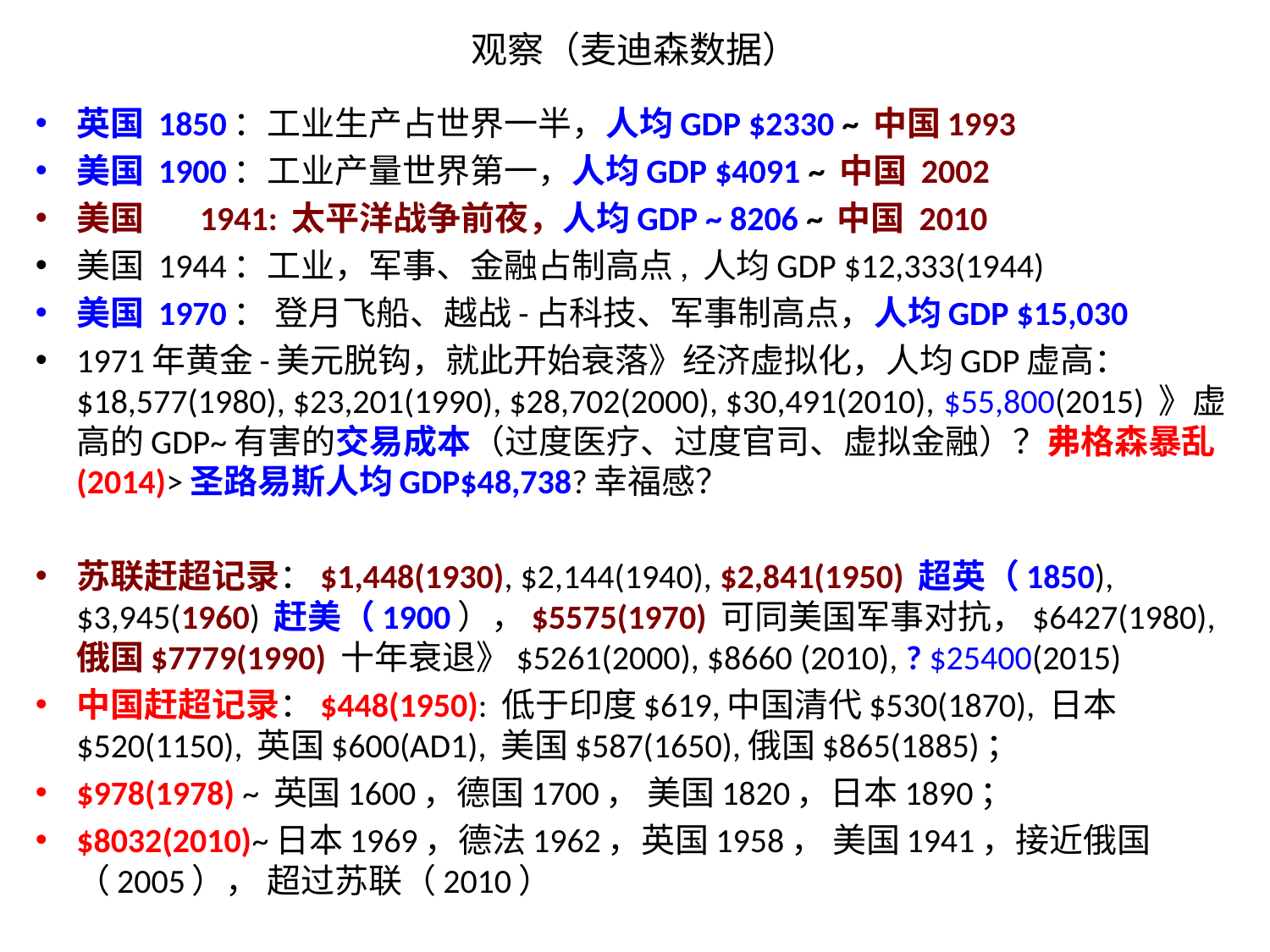

# 观察（麦迪森数据）
英国 1850：工业生产占世界一半，人均GDP $2330 ~ 中国1993
美国 1900：工业产量世界第一，人均GDP $4091 ~ 中国 2002
美国	  1941: 太平洋战争前夜，人均GDP ~ 8206 ~ 中国 2010
美国 1944：工业，军事、金融占制高点, 人均GDP $12,333(1944)
美国 1970： 登月飞船、越战-占科技、军事制高点，人均GDP $15,030
1971年黄金-美元脱钩，就此开始衰落》经济虚拟化，人均GDP虚高：$18,577(1980), $23,201(1990), $28,702(2000), $30,491(2010), $55,800(2015) 》虚高的GDP~有害的交易成本（过度医疗、过度官司、虚拟金融）？弗格森暴乱(2014)>圣路易斯人均GDP$48,738?幸福感？

苏联赶超记录：$1,448(1930), $2,144(1940), $2,841(1950) 超英（1850), $3,945(1960) 赶美（1900），$5575(1970) 可同美国军事对抗，$6427(1980), 俄国$7779(1990) 十年衰退》$5261(2000), $8660 (2010), ? $25400(2015)
中国赶超记录：$448(1950): 低于印度$619,中国清代$530(1870), 日本$520(1150), 英国$600(AD1), 美国$587(1650),俄国$865(1885)；
$978(1978) ~ 英国1600，德国1700， 美国1820，日本1890；
$8032(2010)~日本1969，德法1962，英国1958， 美国1941，接近俄国（2005）， 超过苏联（2010）